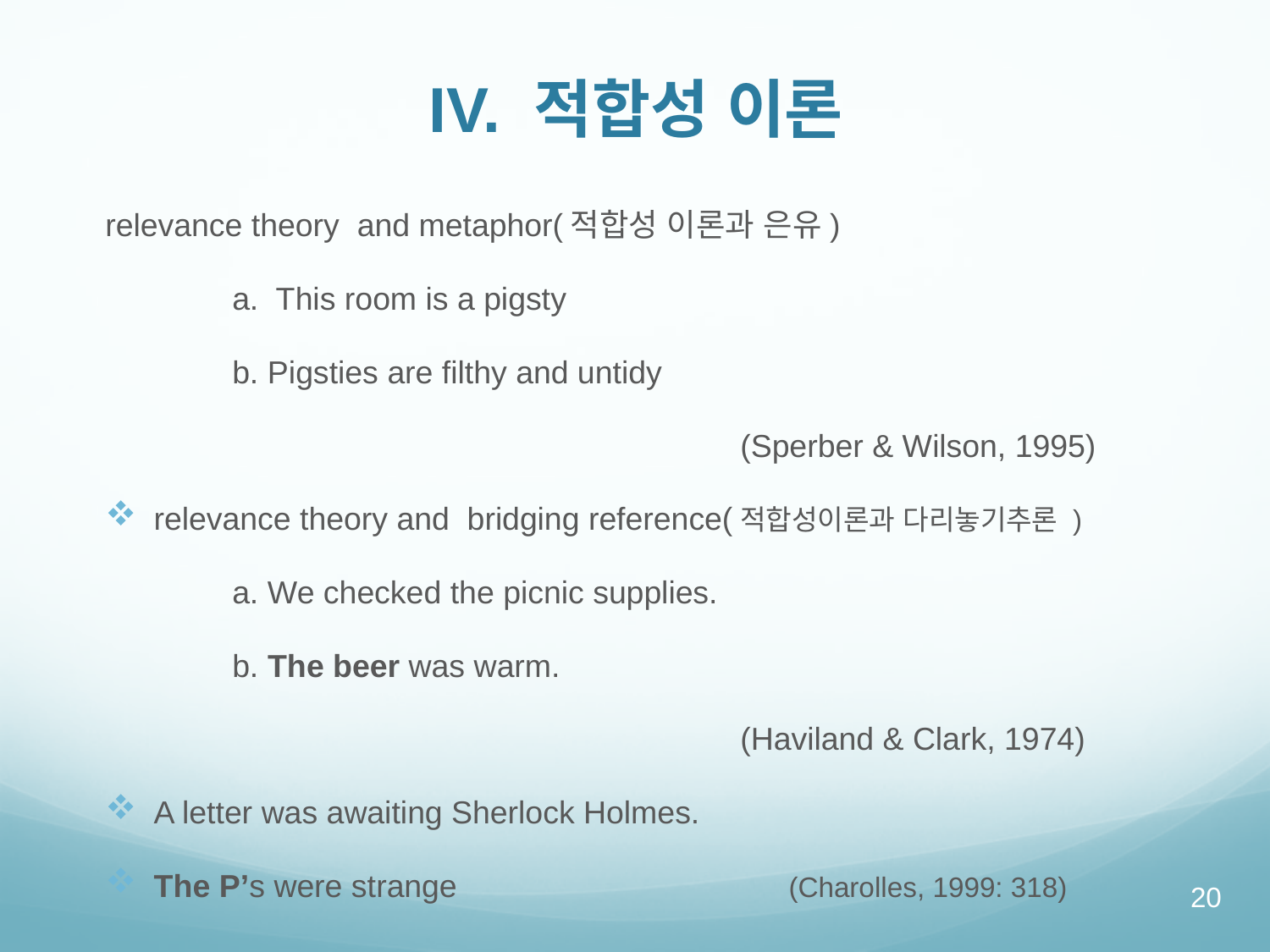

# IV. 적합성 이론

relevance theory  and metaphor(적합성 이론과 은유)
 	a.  This room is a pigsty
           	b. Pigsties are filthy and untidy
					(Sperber & Wilson, 1995)
relevance theory and  bridging reference(적합성이론과 다리놓기추론 )
 	a. We checked the picnic supplies.
	b. The beer was warm.
					(Haviland & Clark, 1974)
A letter was awaiting Sherlock Holmes.
The P’s were strange			(Charolles, 1999: 318)
20